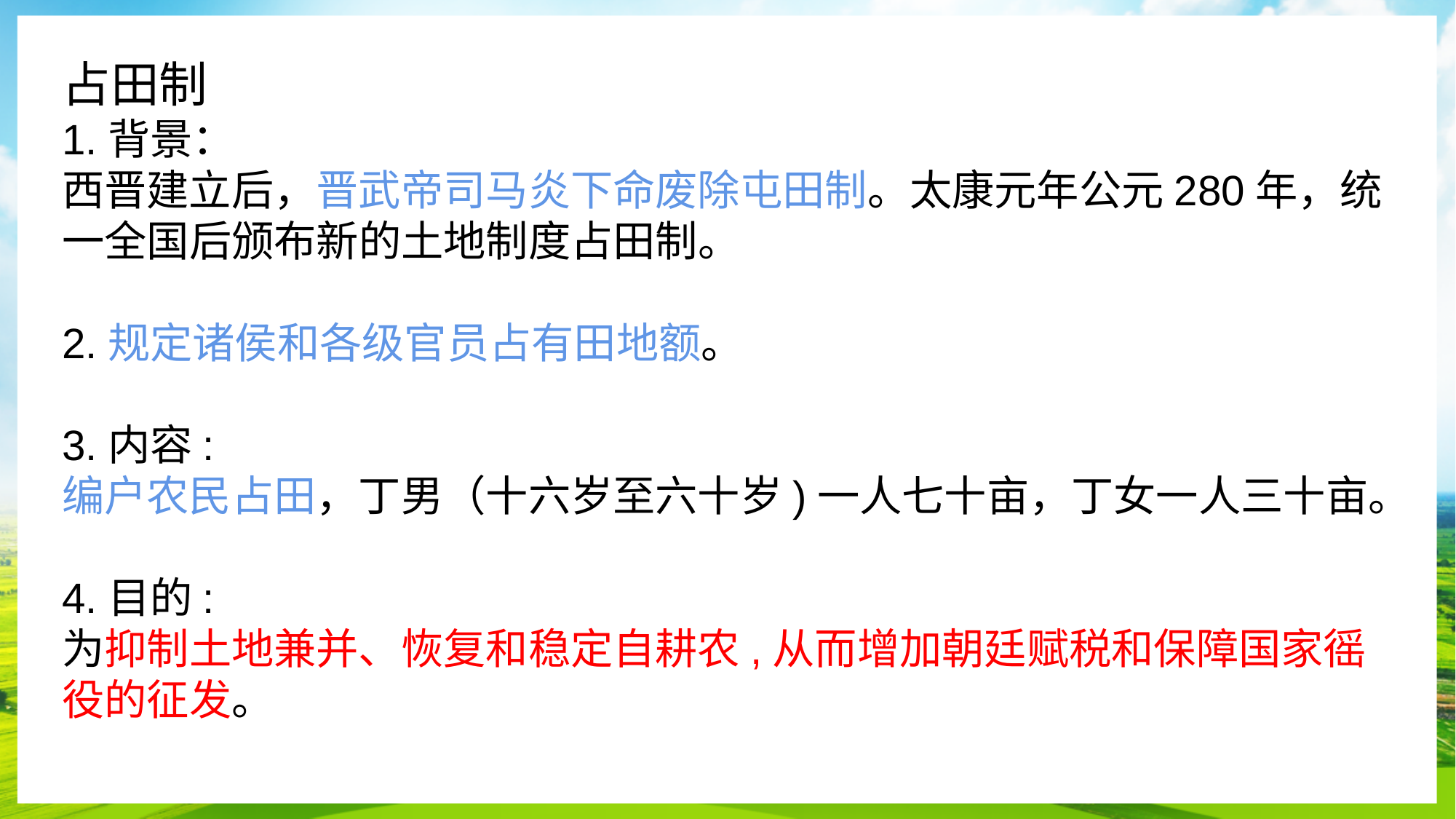

占田制
1.背景：
西晋建立后，晋武帝司马炎下命废除屯田制。太康元年公元280年，统一全国后颁布新的土地制度占田制。

2.规定诸侯和各级官员占有田地额。

3.内容:
编户农民占田，丁男（十六岁至六十岁)一人七十亩，丁女一人三十亩。

4.目的:
为抑制土地兼并、恢复和稳定自耕农,从而增加朝廷赋税和保障国家徭役的征发。